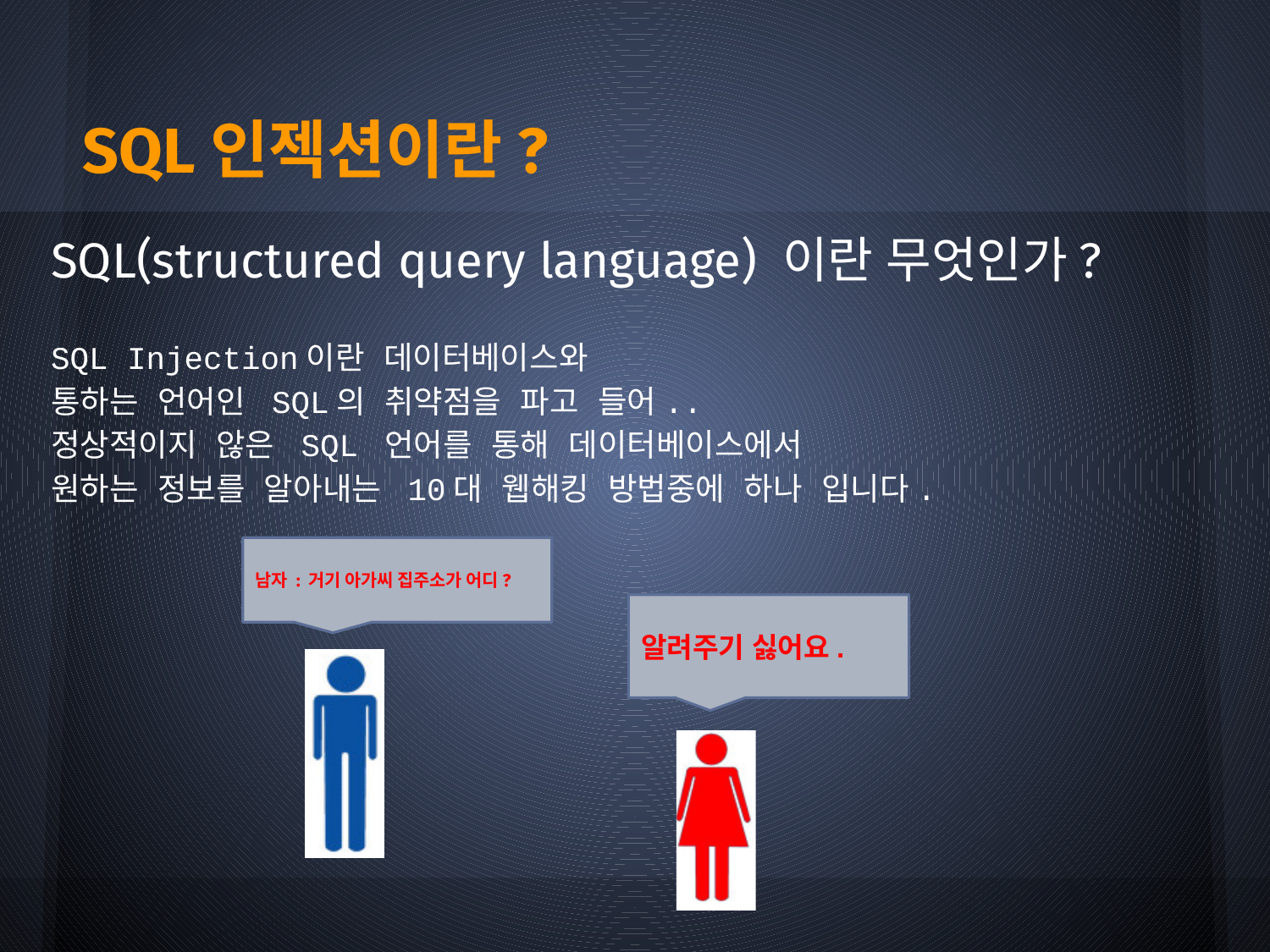

# SQL인젝션이란?
SQL(structured query language) 이란 무엇인가?

SQL Injection이란 데이터베이스와
통하는 언어인 SQL의 취약점을 파고 들어..
정상적이지 않은 SQL 언어를 통해 데이터베이스에서
원하는 정보를 알아내는 10대 웹해킹 방법중에 하나 입니다.

남자 : 거기 아가씨 집주소가 어디?
알려주기 싫어요.